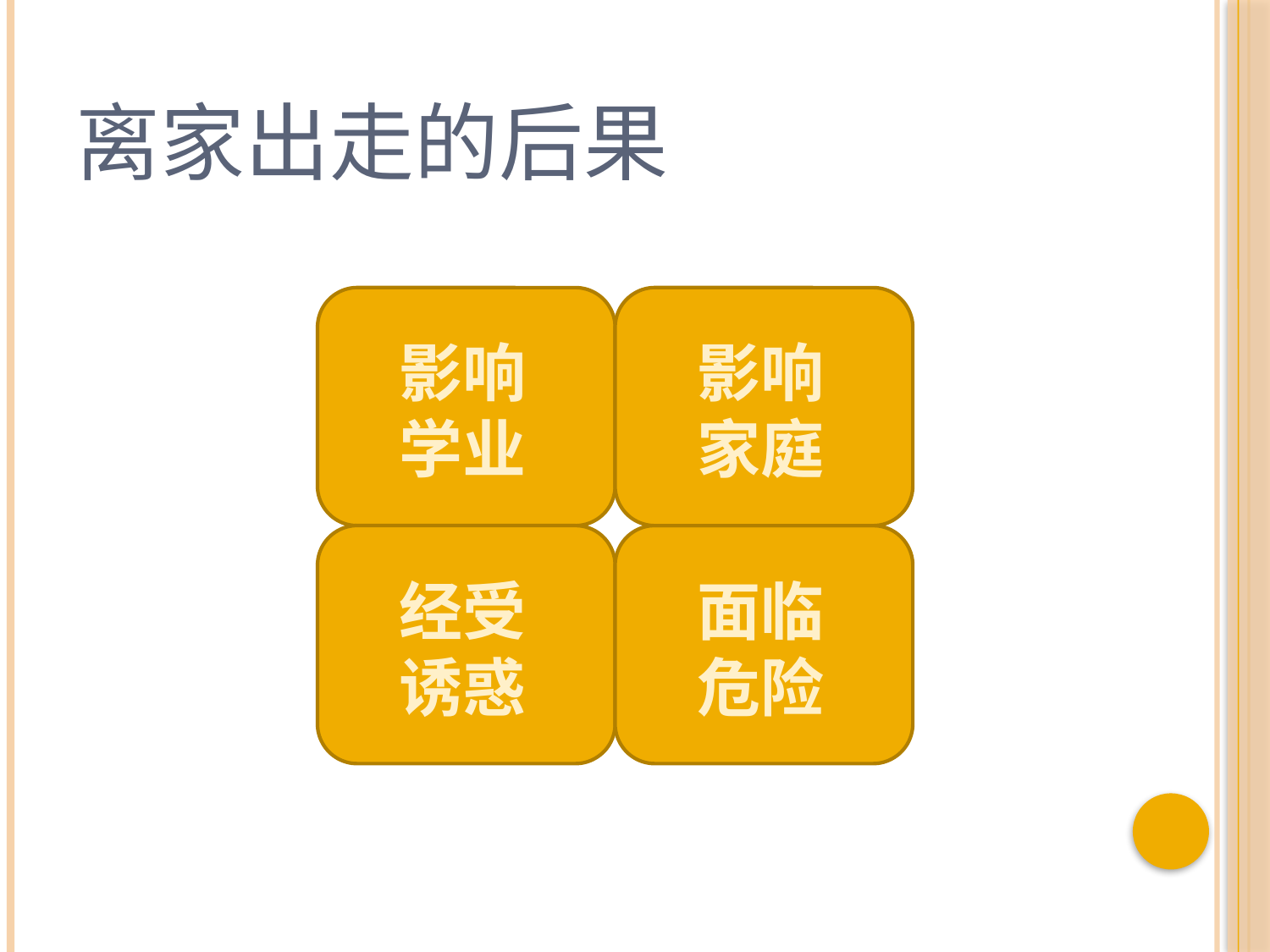

# 离家出走的后果

影响学业
影响
家庭

经受诱惑
面临
危险